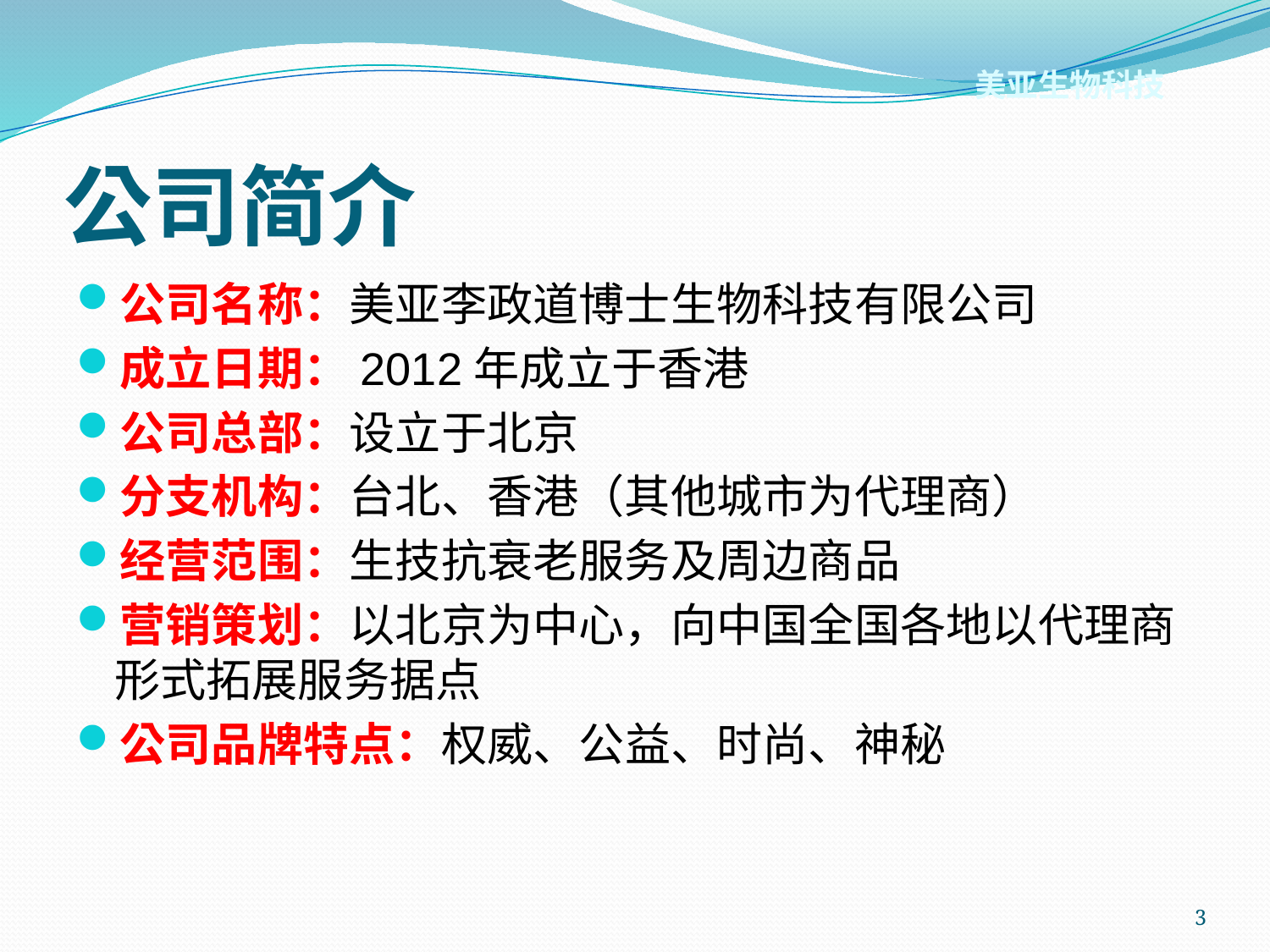

美亚生物科技
# 公司简介
公司名称：美亚李政道博士生物科技有限公司
成立日期：2012年成立于香港
公司总部：设立于北京
分支机构：台北、香港（其他城市为代理商）
经营范围：生技抗衰老服务及周边商品
营销策划：以北京为中心，向中国全国各地以代理商形式拓展服务据点
公司品牌特点：权威、公益、时尚、神秘

3